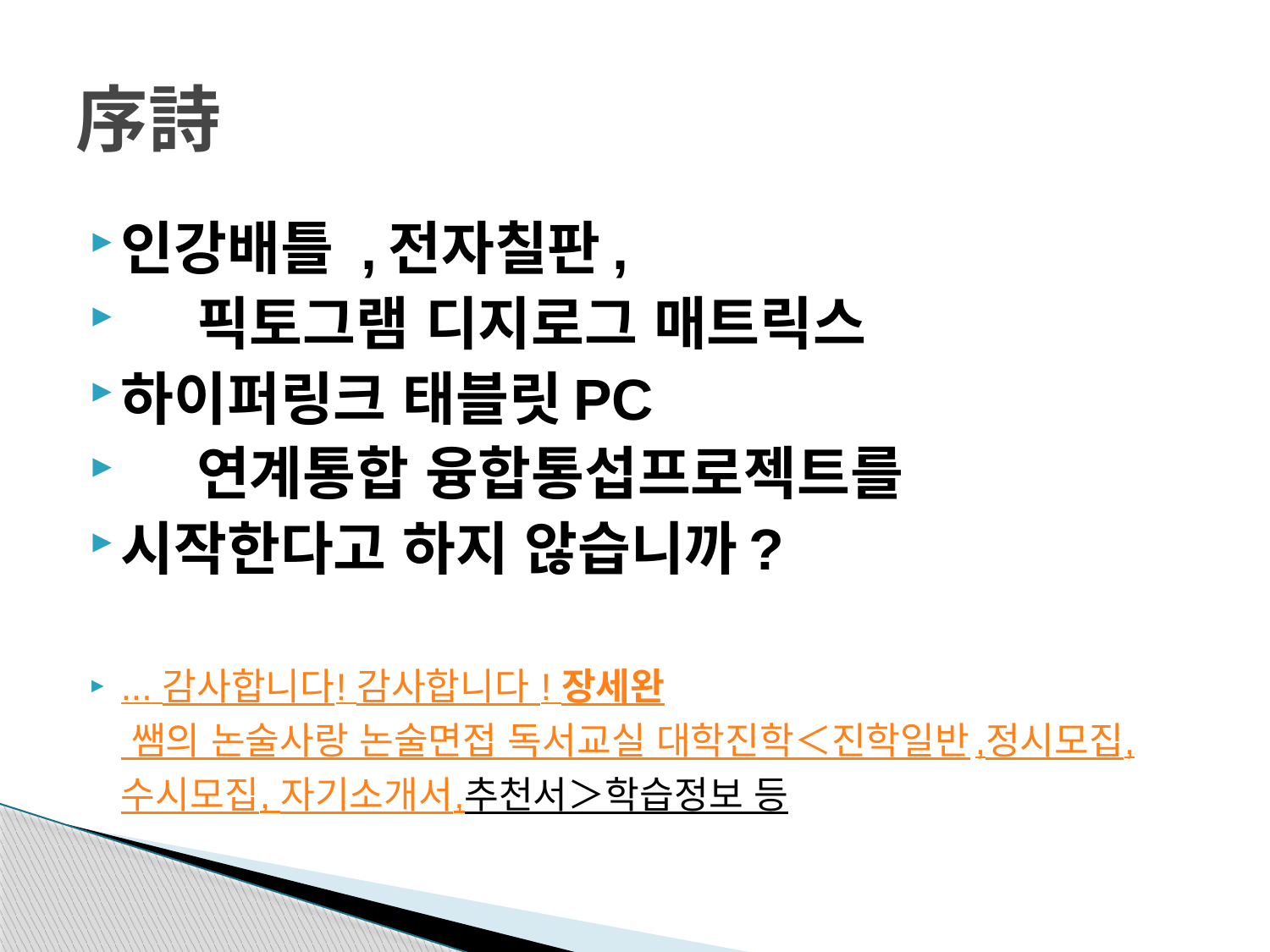

# 序詩
인강배틀 ,전자칠판,
    픽토그램 디지로그 매트릭스
하이퍼링크 태블릿PC
    연계통합 융합통섭프로젝트를
시작한다고 하지 않습니까?

... 감사합니다! 감사합니다 ! 장세완 쌤의 논술사랑 논술면접 독서교실 대학진학＜진학일반,정시모집,수시모집, 자기소개서,추천서＞학습정보 등